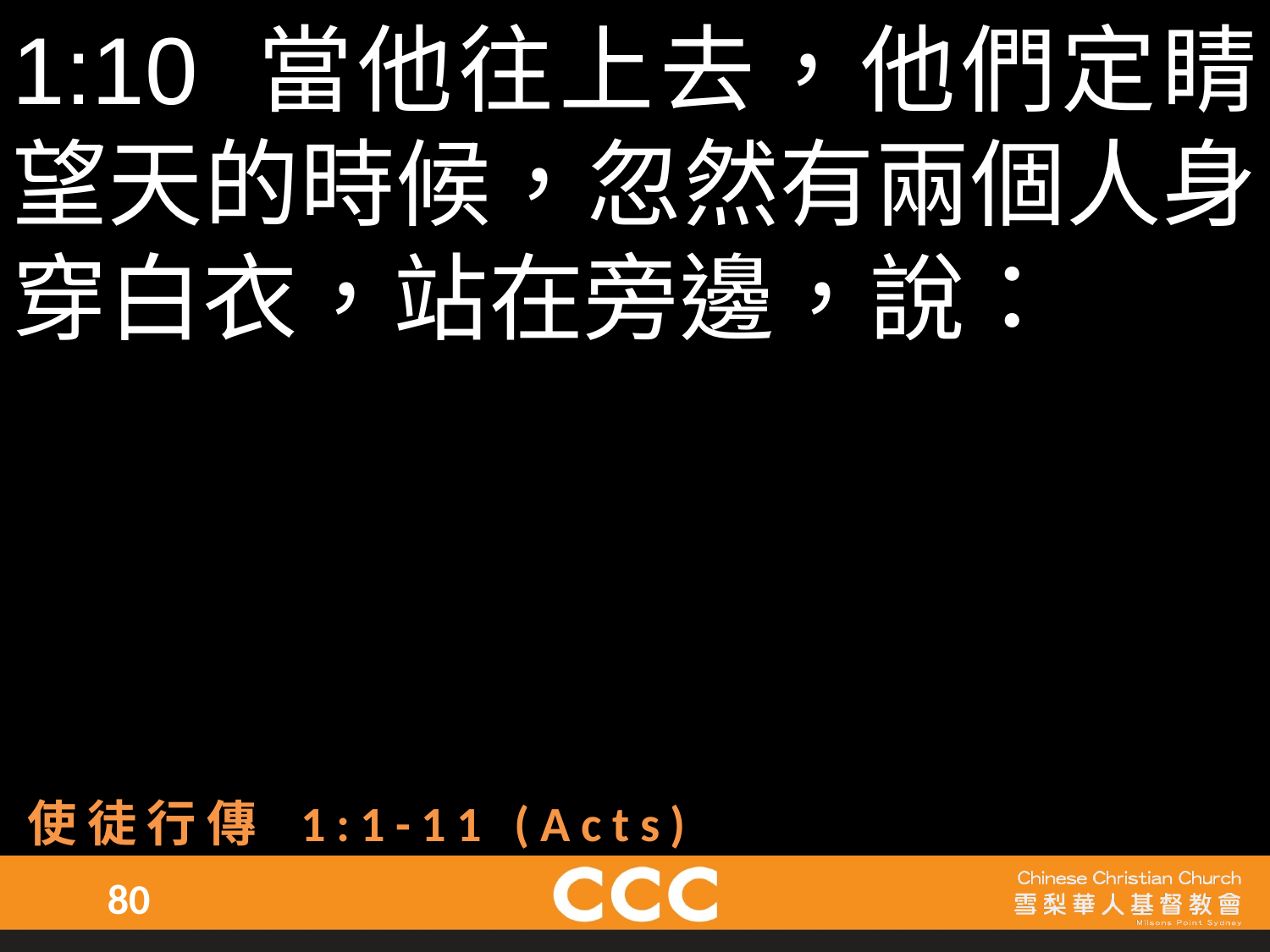

1:10 當他往上去，他們定睛望天的時候，忽然有兩個人身穿白衣，站在旁邊，說：
使徒行傳 1:1-11 (Acts)
80